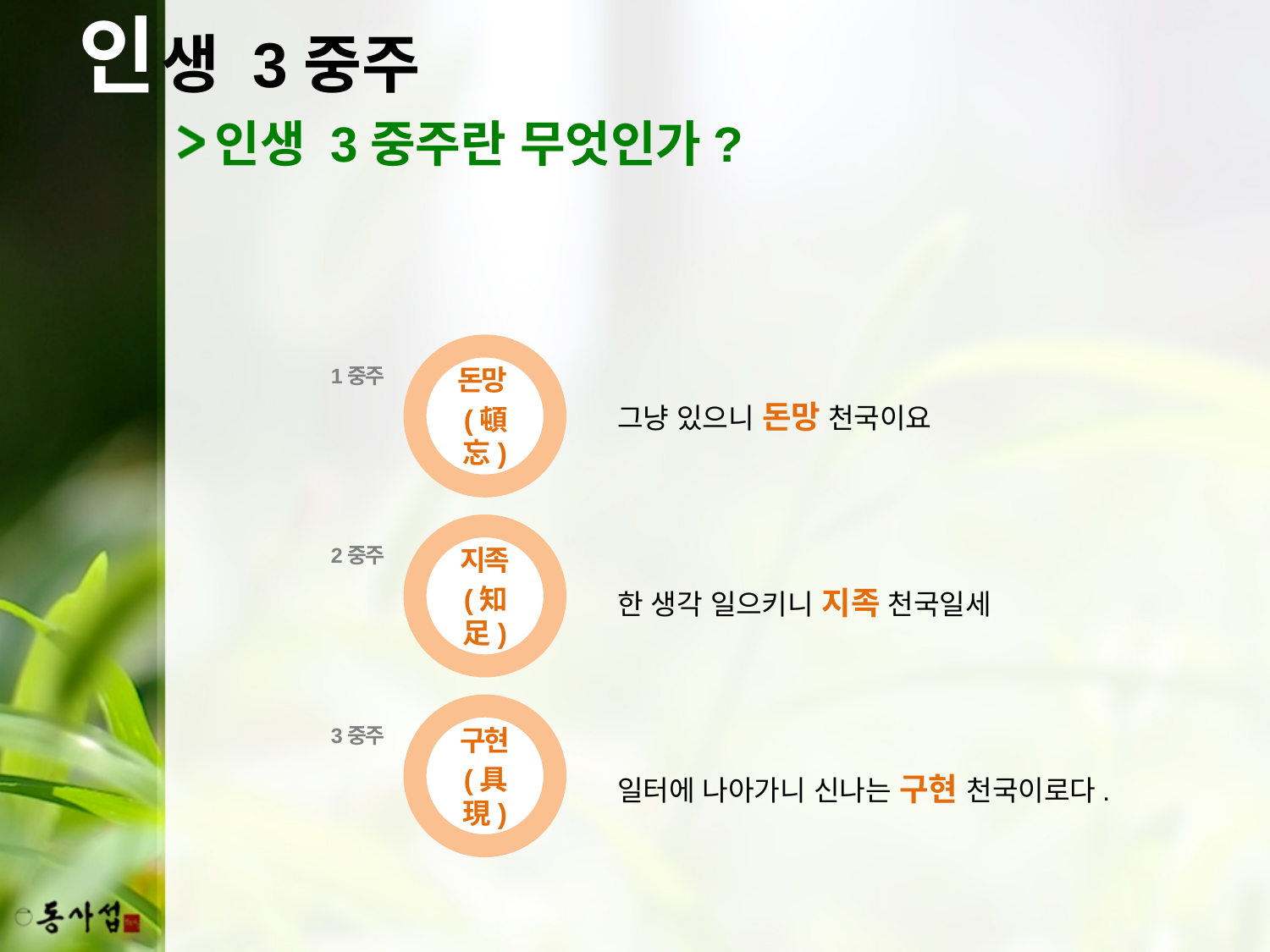

인
생 3중주
인생 3중주란 무엇인가?
돈망
(頓忘)
1중주
그냥 있으니 돈망 천국이요
지족
(知足)
2중주
한 생각 일으키니 지족 천국일세
구현
(具現)
3중주
일터에 나아가니 신나는 구현 천국이로다.